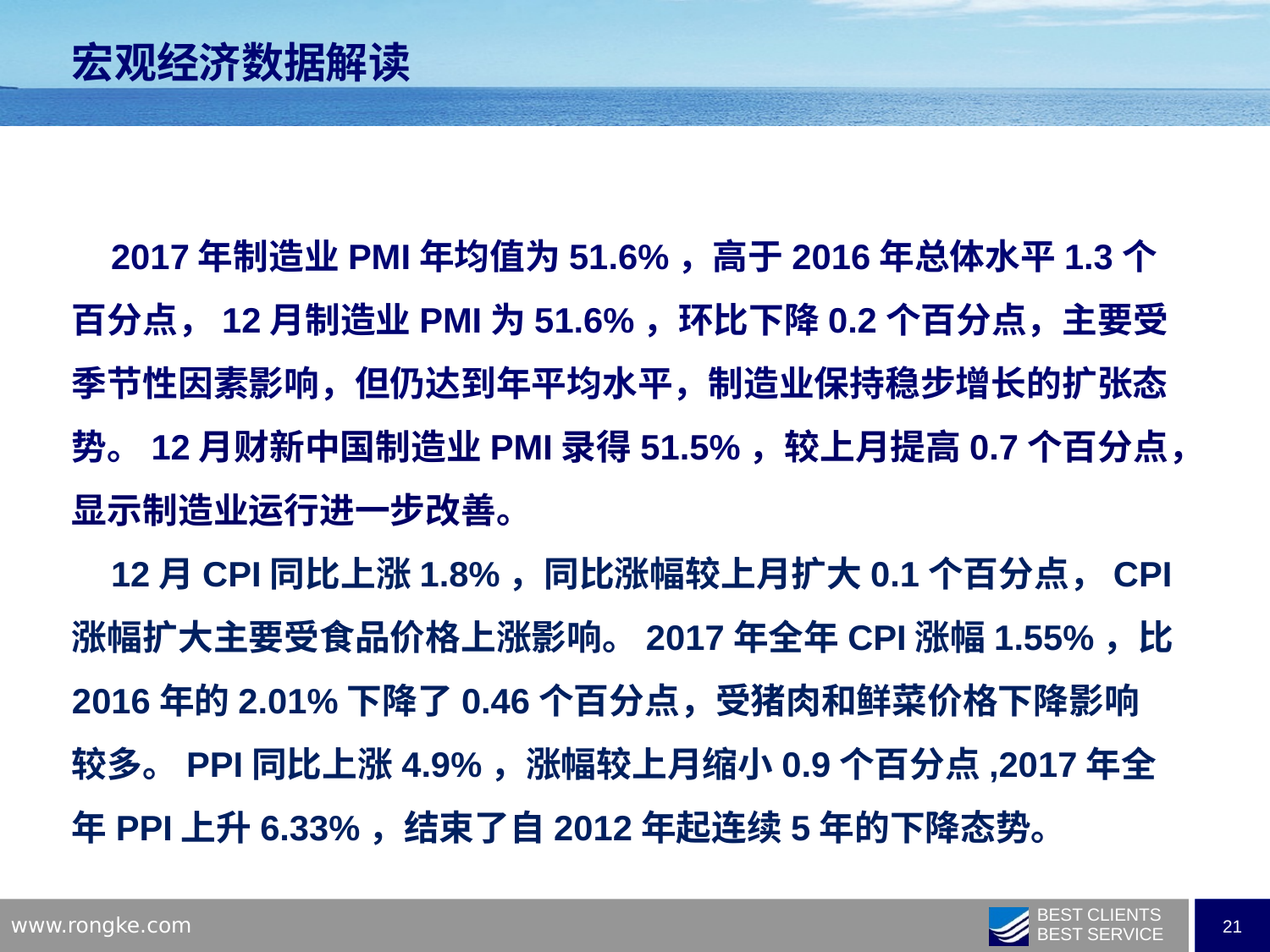

宏观经济数据解读

    2017年制造业PMI年均值为51.6%，高于2016年总体水平1.3个百分点，12月制造业PMI为51.6%，环比下降0.2个百分点，主要受季节性因素影响，但仍达到年平均水平，制造业保持稳步增长的扩张态势。12月财新中国制造业PMI录得51.5%，较上月提高0.7个百分点，显示制造业运行进一步改善。
    12月CPI同比上涨1.8%，同比涨幅较上月扩大0.1个百分点，CPI涨幅扩大主要受食品价格上涨影响。2017年全年CPI涨幅1.55%，比2016年的2.01%下降了0.46个百分点，受猪肉和鲜菜价格下降影响较多。PPI同比上涨4.9%，涨幅较上月缩小0.9个百分点,2017年全年PPI上升6.33%，结束了自2012年起连续5年的下降态势。